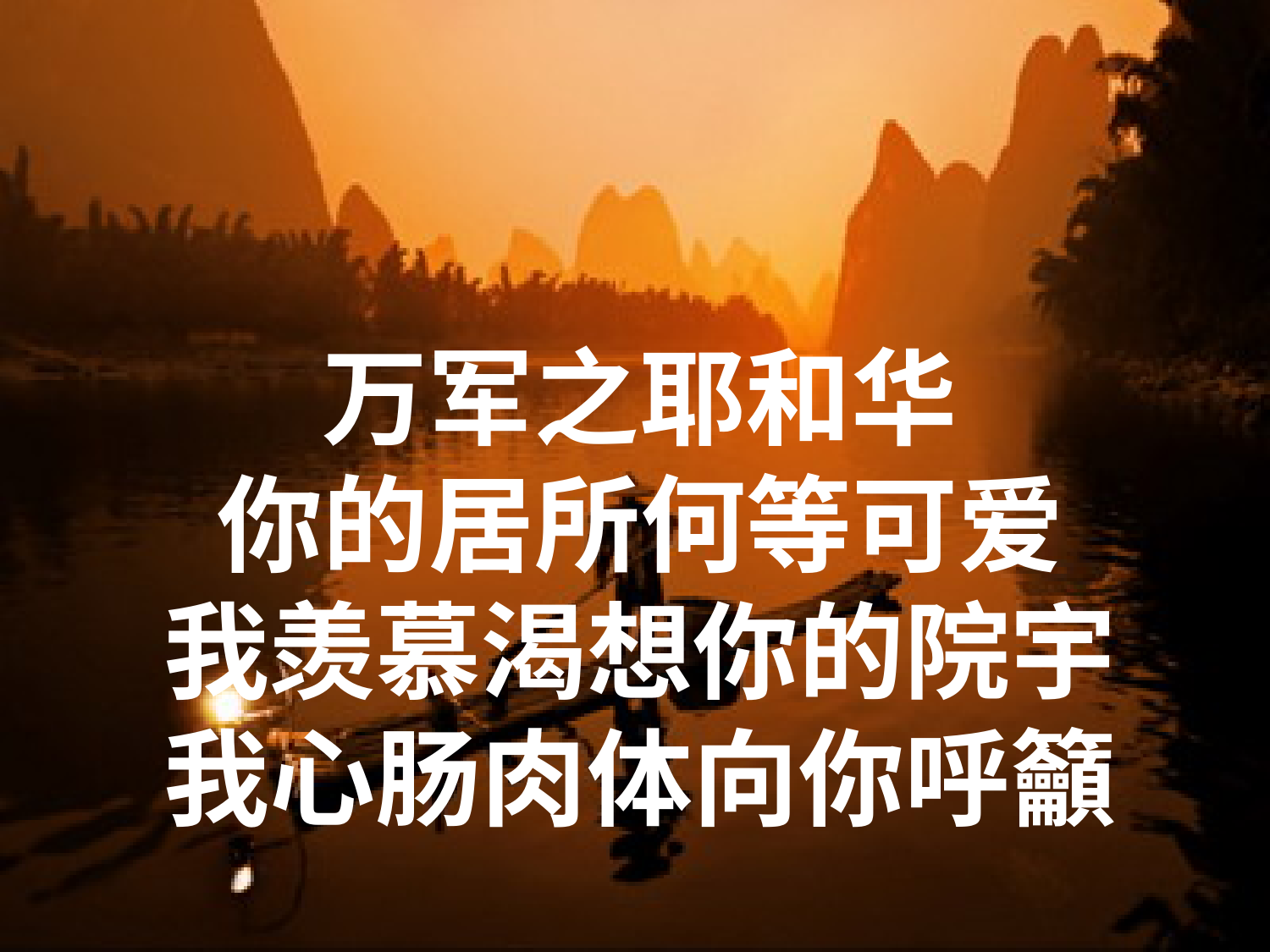

# 万军之耶和华 你的居所何等可爱 我羡慕渴想你的院宇 我心肠肉体向你呼籲